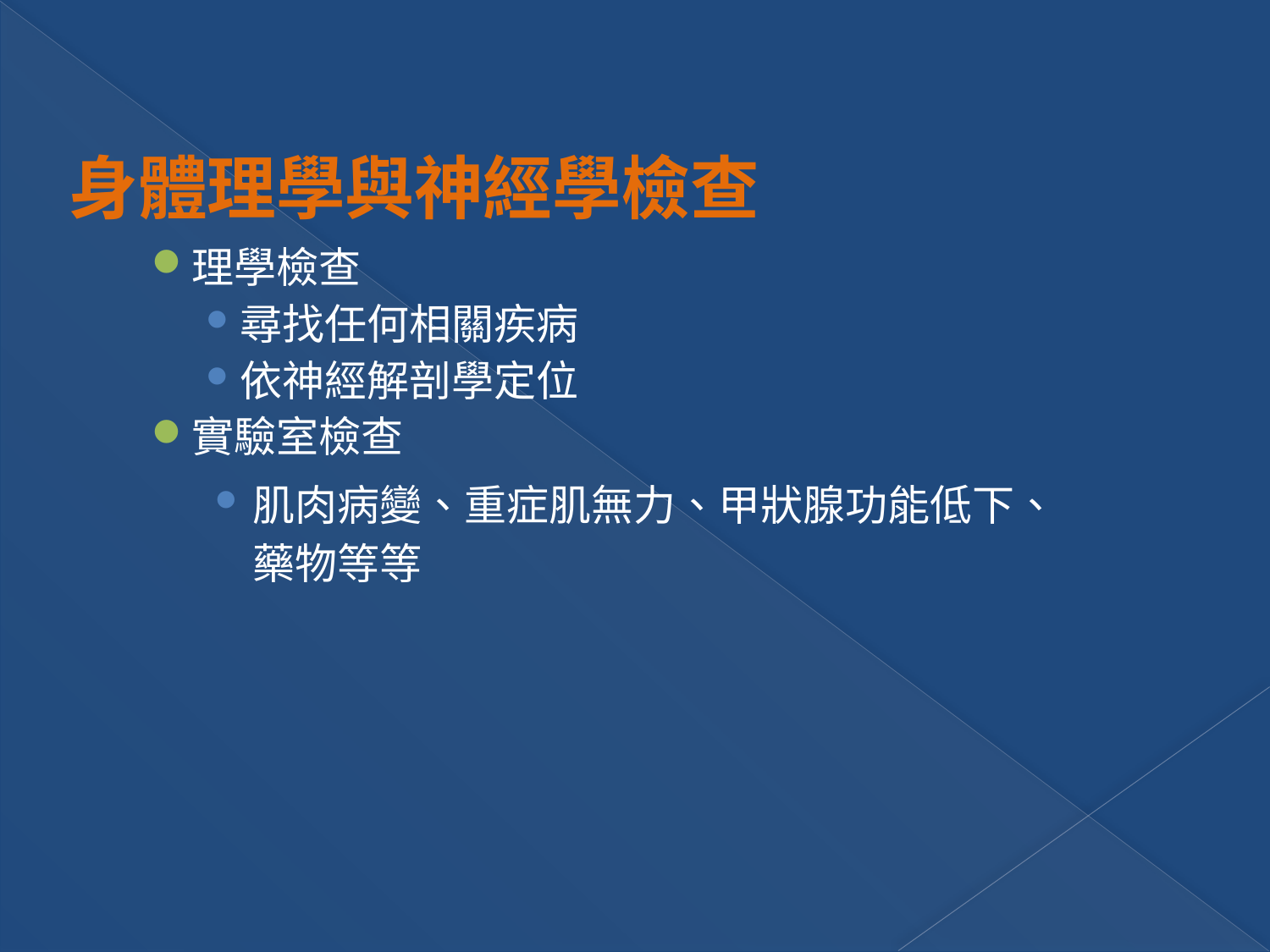

身體理學與神經學檢查

理學檢查
尋找任何相關疾病
依神經解剖學定位
實驗室檢查
肌肉病變、重症肌無力、甲狀腺功能低下、藥物等等